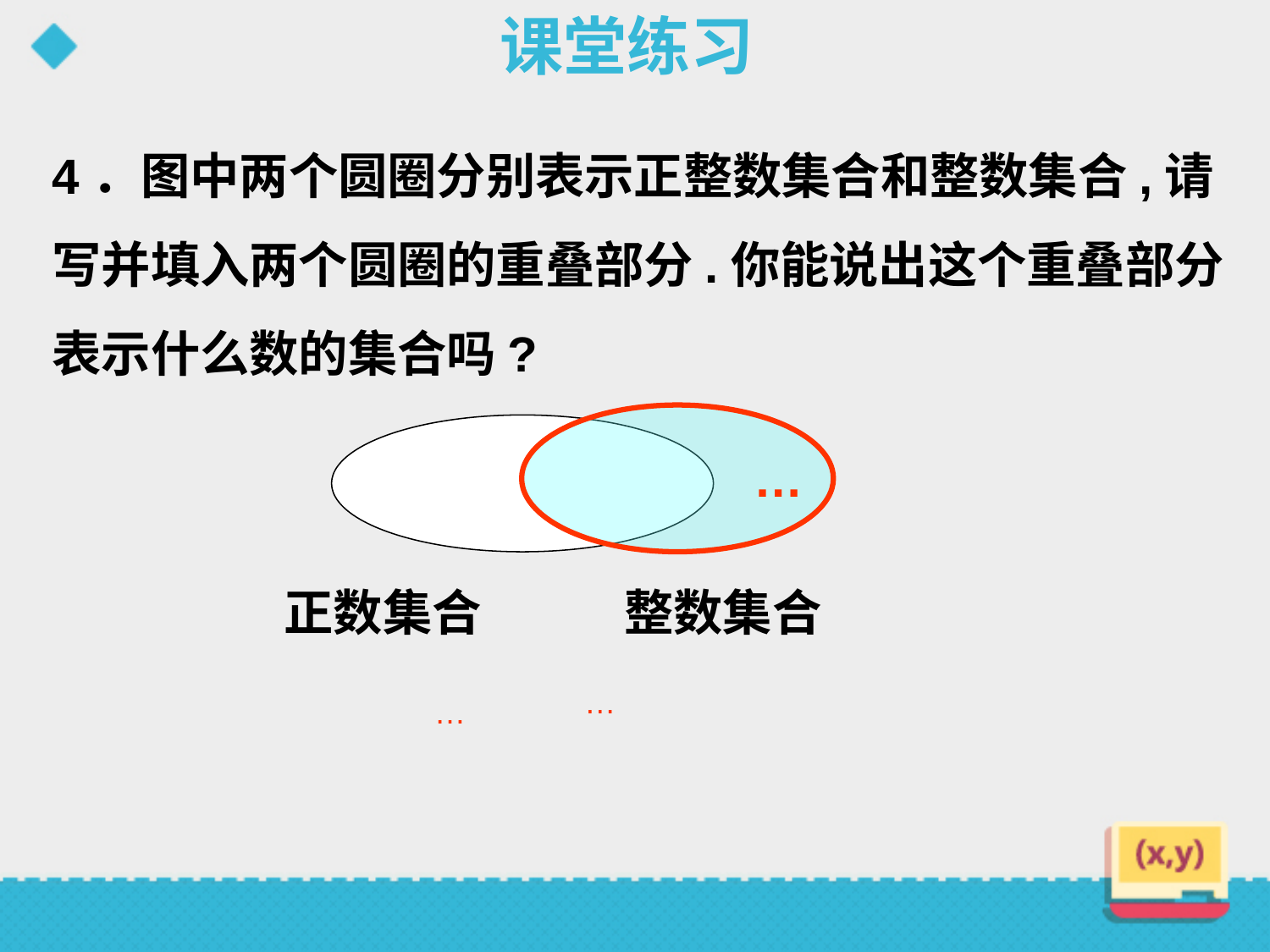

课堂练习
4．图中两个圆圈分别表示正整数集合和整数集合,请写并填入两个圆圈的重叠部分.你能说出这个重叠部分表示什么数的集合吗?

…
整数集合

正数集合
…
…